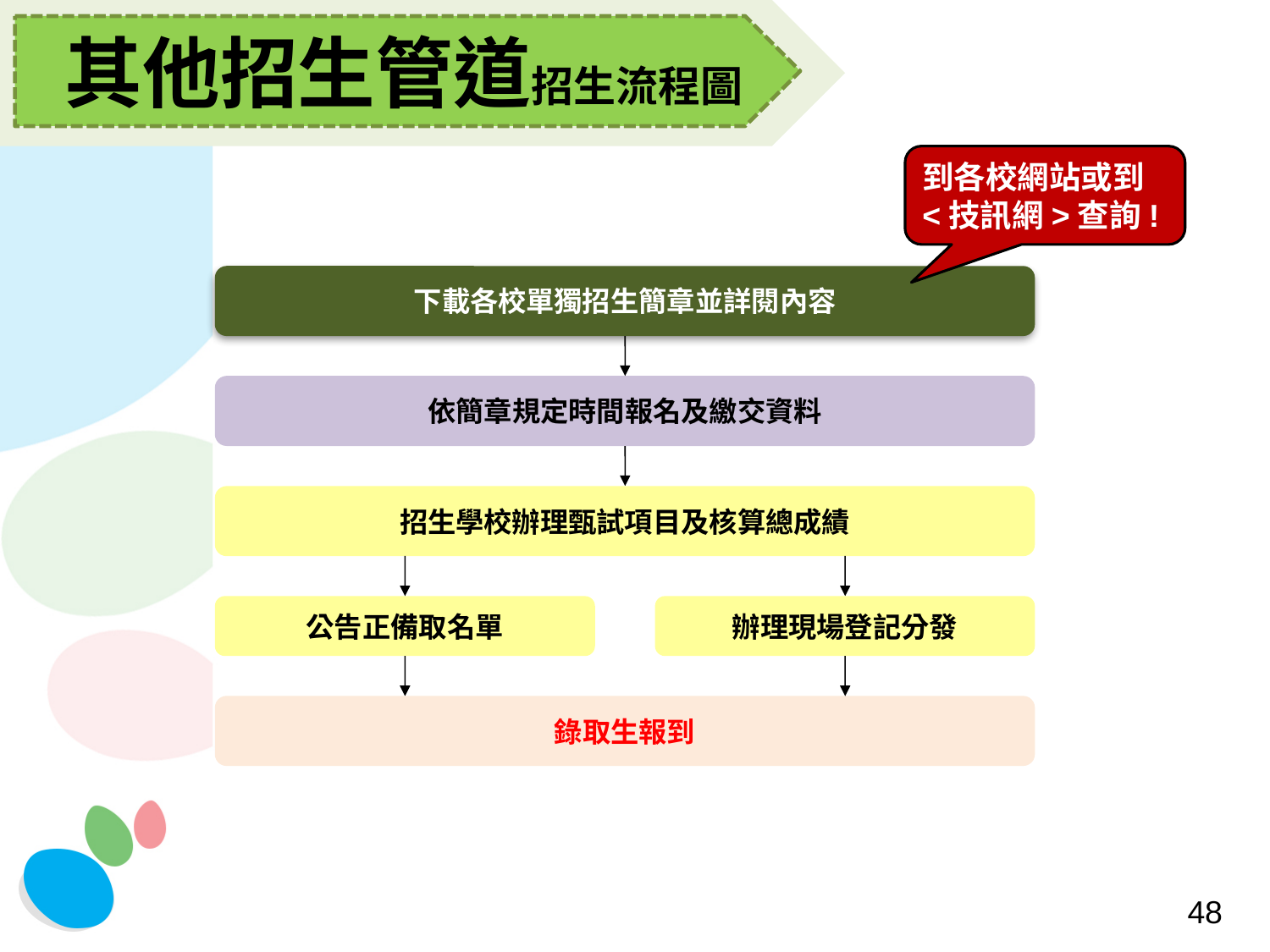

其他招生管道招生流程圖
到各校網站或到<技訊網>查詢!
下載各校單獨招生簡章並詳閱內容

依簡章規定時間報名及繳交資料

招生學校辦理甄試項目及核算總成績

公告正備取名單
辦理現場登記分發

錄取生報到